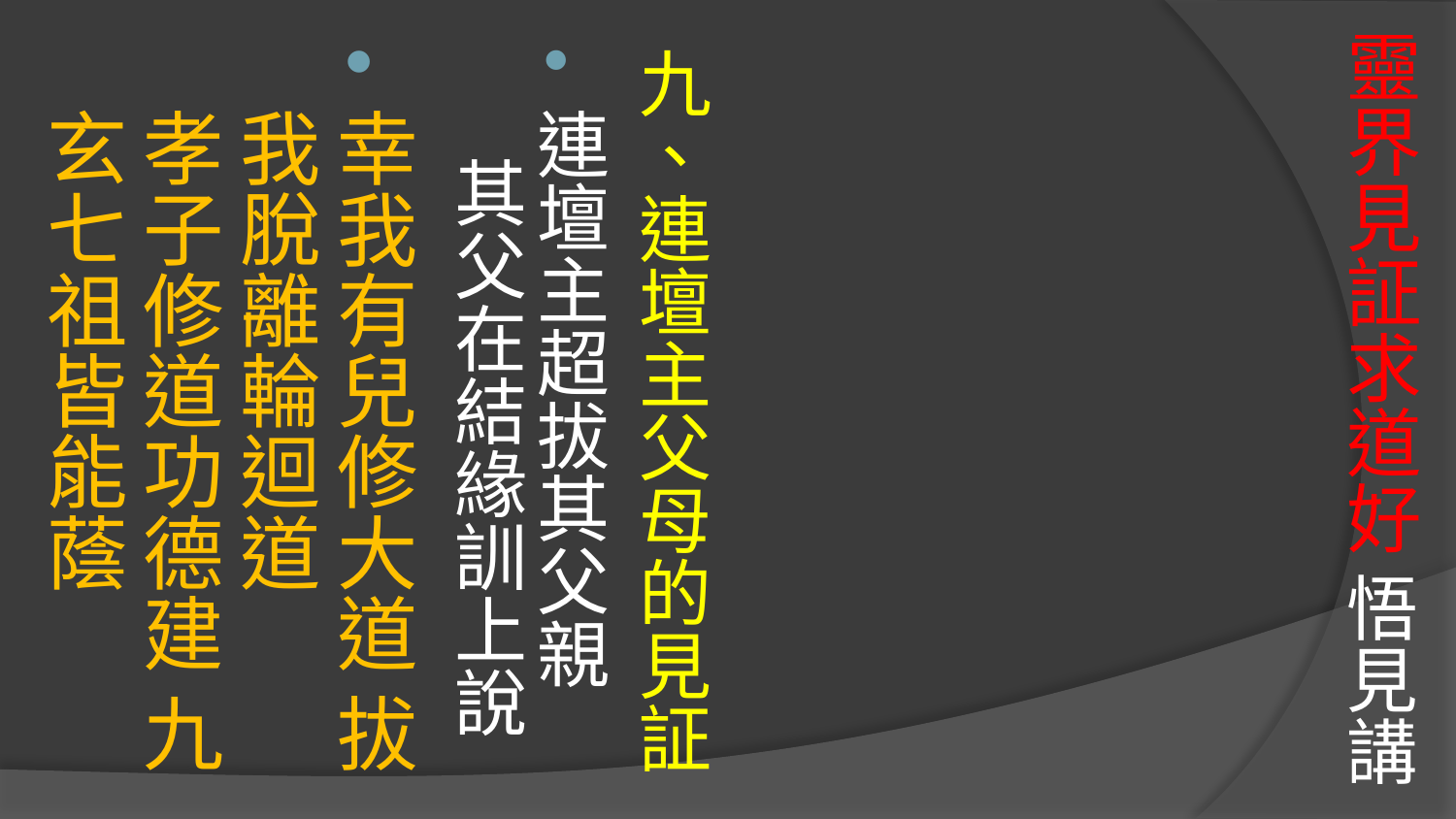

# 靈界見証求道好 悟見講
九、連壇主父母的見証
連壇主超拔其父親         其父在結緣訓上說
幸我有兒修大道 拔我脫離輪迴道 
孝子修道功德建 九玄七祖皆能蔭